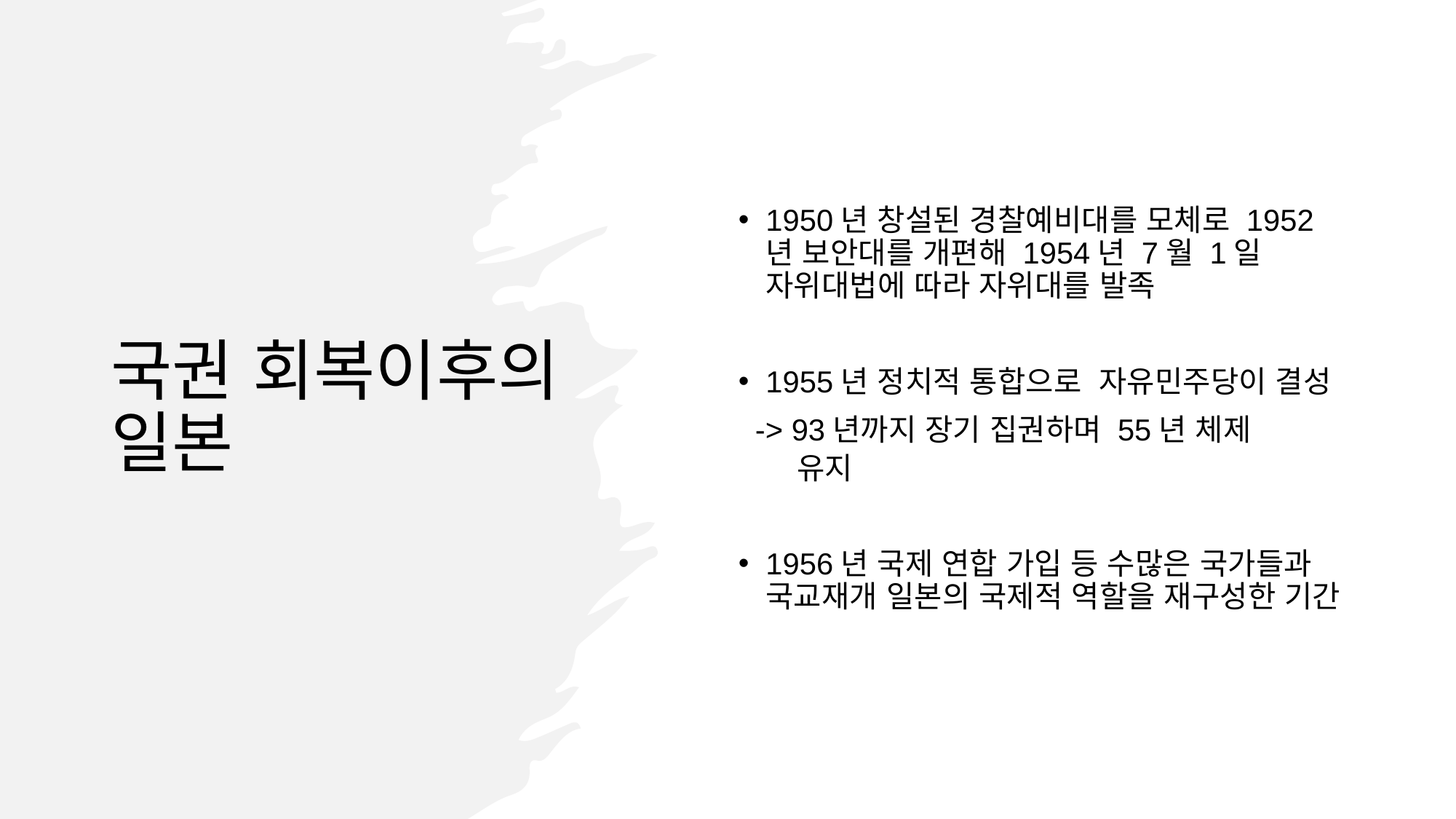

# 국권 회복이후의 일본
1950년 창설된 경찰예비대를 모체로 1952년 보안대를 개편해 1954년 7월 1일 자위대법에 따라 자위대를 발족

1955년 정치적 통합으로  자유민주당이 결성
  -> 93년까지 장기 집권하며 55년 체제
      유지

1956년 국제 연합 가입 등 수많은 국가들과 국교재개 일본의 국제적 역할을 재구성한 기간